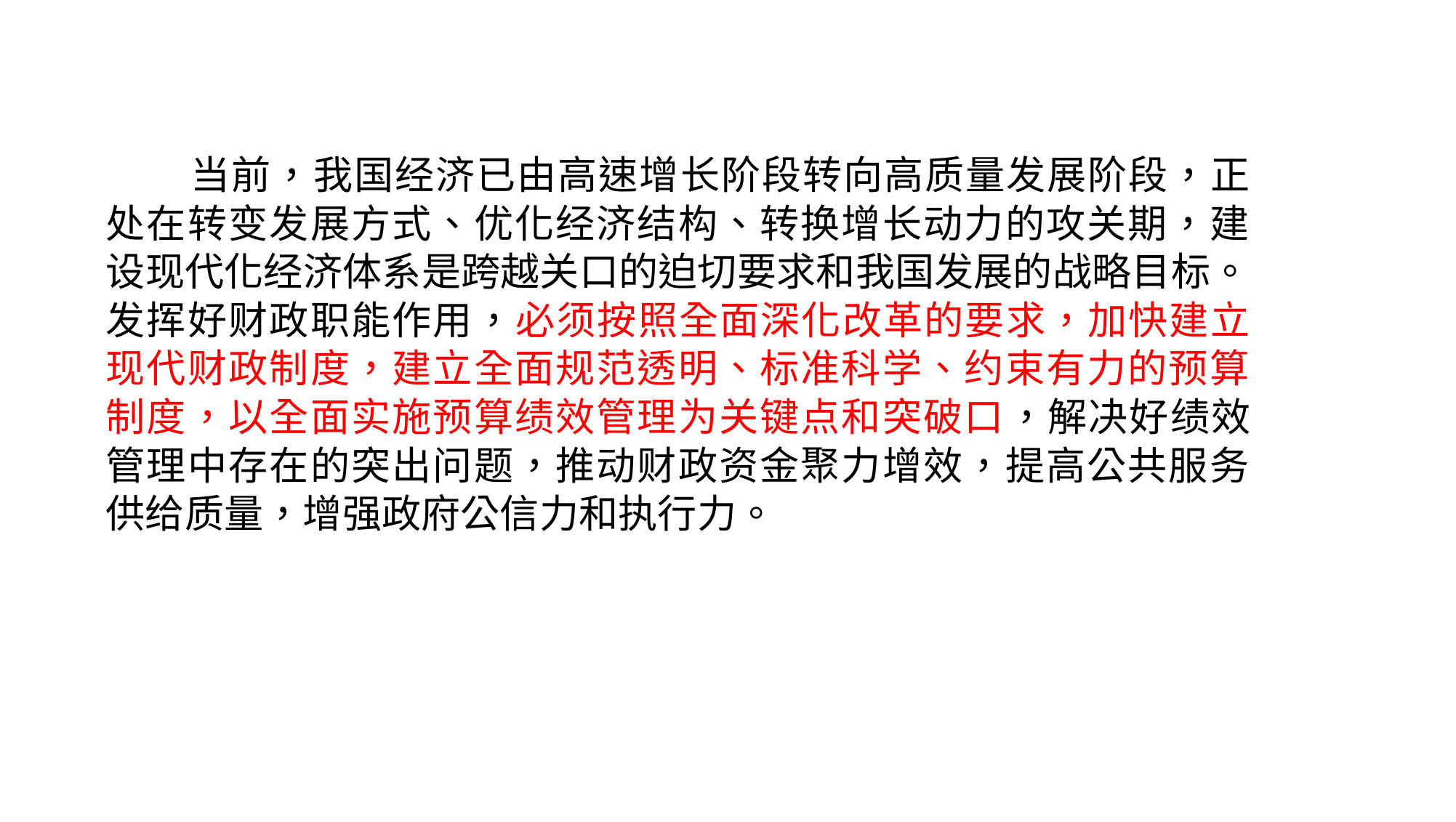

当前，我国经济已由高速增长阶段转向高质量发展阶段，正 处在转变发展方式、优化经济结构、转换增长动力的攻关期，建 设现代化经济体系是跨越关口的迫切要求和我国发展的战略目标。 发挥好财政职能作用，必须按照全面深化改革的要求，加快建立 现代财政制度，建立全面规范透明、标准科学、约束有力的预算 制度，以全面实施预算绩效管理为关键点和突破口，解决好绩效 管理中存在的突出问题，推动财政资金聚力增效，提高公共服务 供给质量，增强政府公信力和执行力。